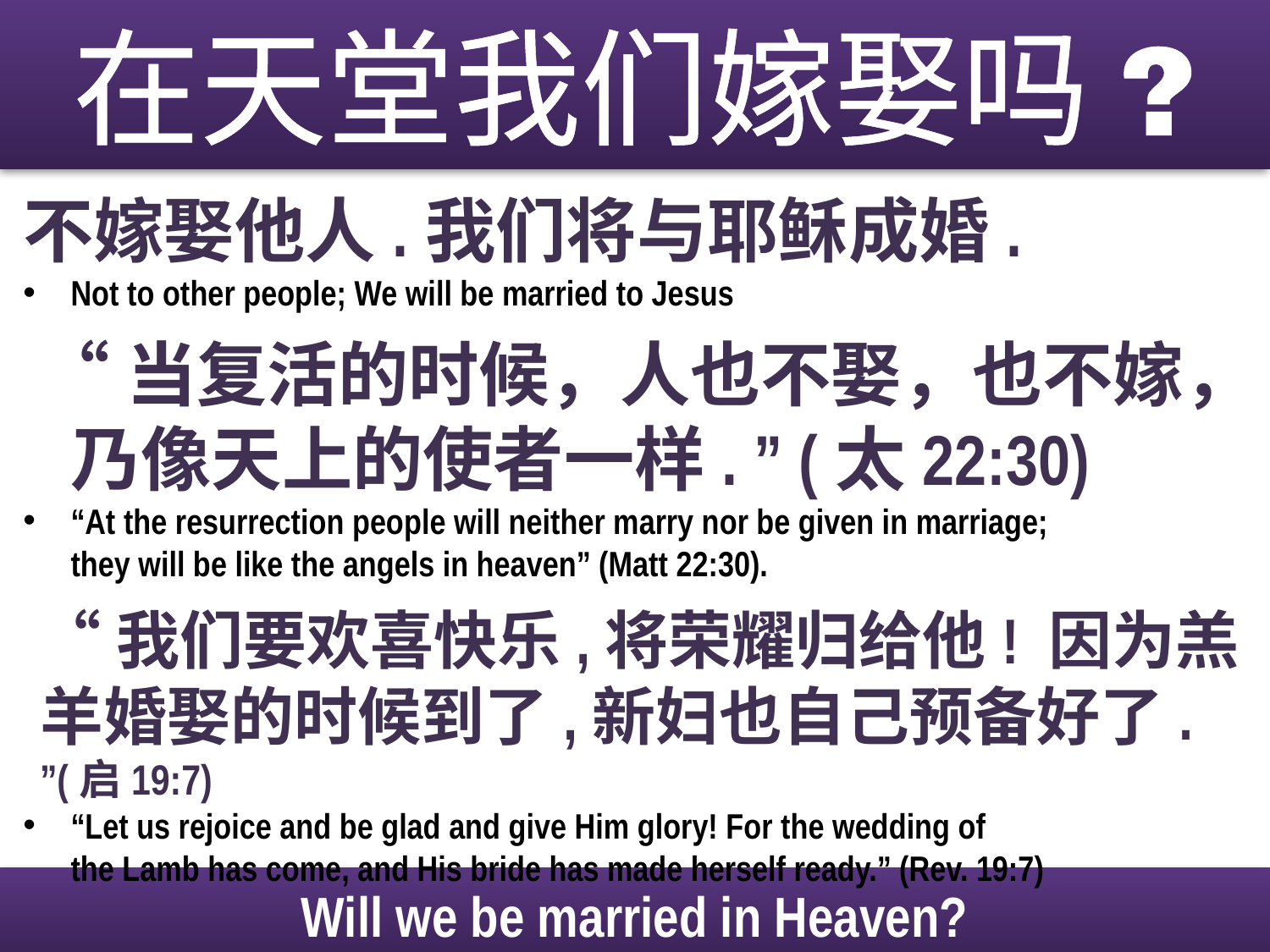

在天堂我们嫁娶吗?
不嫁娶他人.我们将与耶稣成婚.
Not to other people; We will be married to Jesus

 “当复活的时候，人也不娶，也不嫁，乃像天上的使者一样. ” (太22:30)
“At the resurrection people will neither marry nor be given in marriage;                    they will be like the angels in heaven” (Matt 22:30).

 “我们要欢喜快乐,将荣耀归给他! 因为羔羊婚娶的时候到了,新妇也自己预备好了. ”(启19:7)
“Let us rejoice and be glad and give Him glory! For the wedding of                              the Lamb has come, and His bride has made herself ready.” (Rev. 19:7)
Will we be married in Heaven?